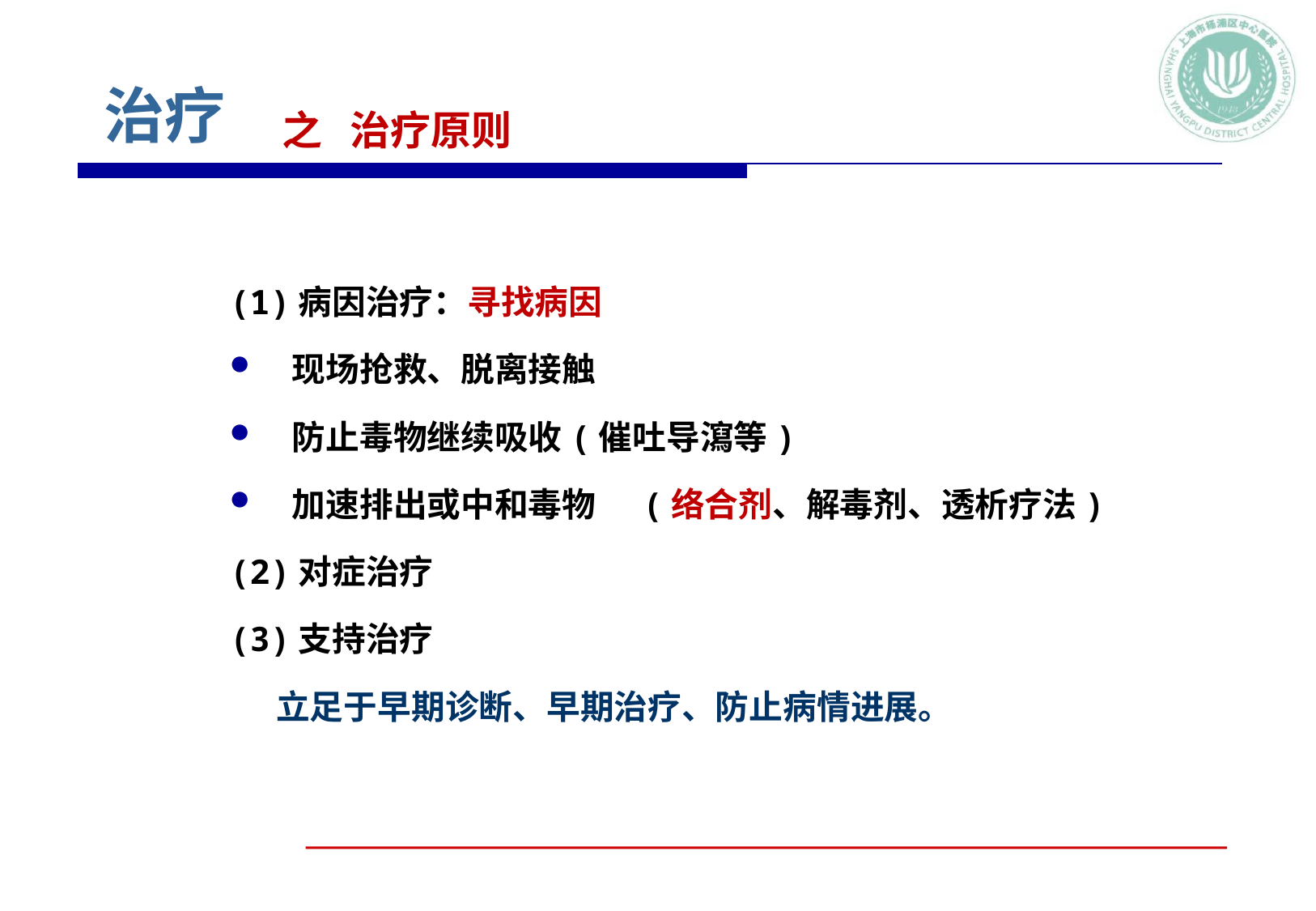

# 治疗
之   治疗原则
(1)病因治疗：寻找病因
现场抢救、脱离接触
防止毒物继续吸收(催吐导瀉等)
加速排出或中和毒物     (络合剂、解毒剂、透析疗法)
(2)对症治疗
(3)支持治疗
     立足于早期诊断、早期治疗、防止病情进展。